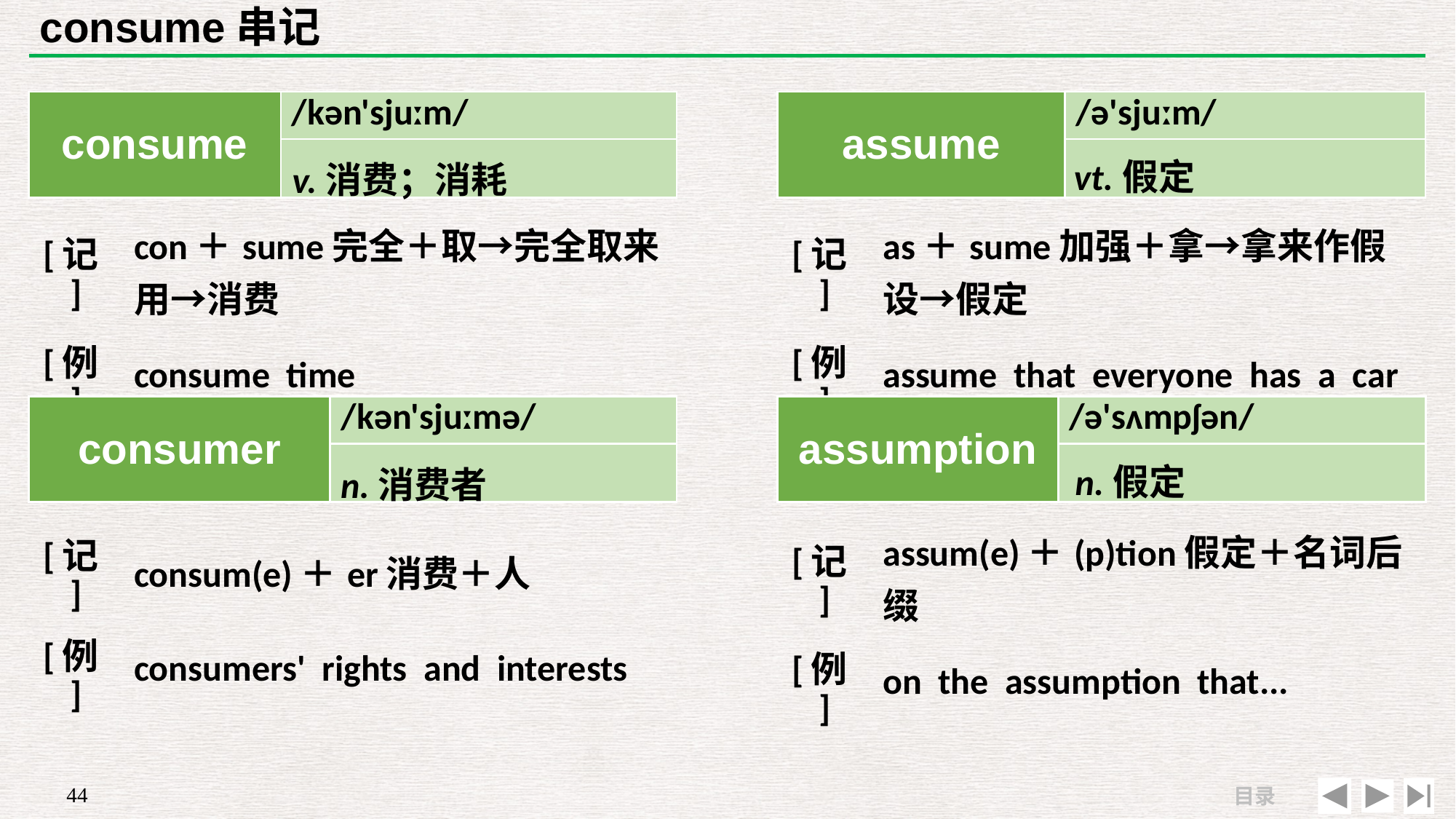

# consume串记

| consume | /kən'sjuːm/ |
| --- | --- |
|  |  |
| assume | /ə'sjuːm/ |
| --- | --- |
|  |  |
vt.假定
v.消费；消耗
| [记] | con＋sume完全＋取→完全取来用→消费 |
| --- | --- |
| [例] | consume time |
| [记] | as＋sume加强＋拿→拿来作假设→假定 |
| --- | --- |
| [例] | assume that everyone has a car |
| consumer | /kən'sjuːmə/ |
| --- | --- |
|  |  |
| assumption | /ə'sʌmpʃən/ |
| --- | --- |
|  |  |
n.假定
n.消费者
| [记] | assum(e)＋(p)tion假定＋名词后缀 |
| --- | --- |
| [例] | on the assumption that... |
| [记] | consum(e)＋er消费＋人 |
| --- | --- |
| [例] | consumers' rights and interests |